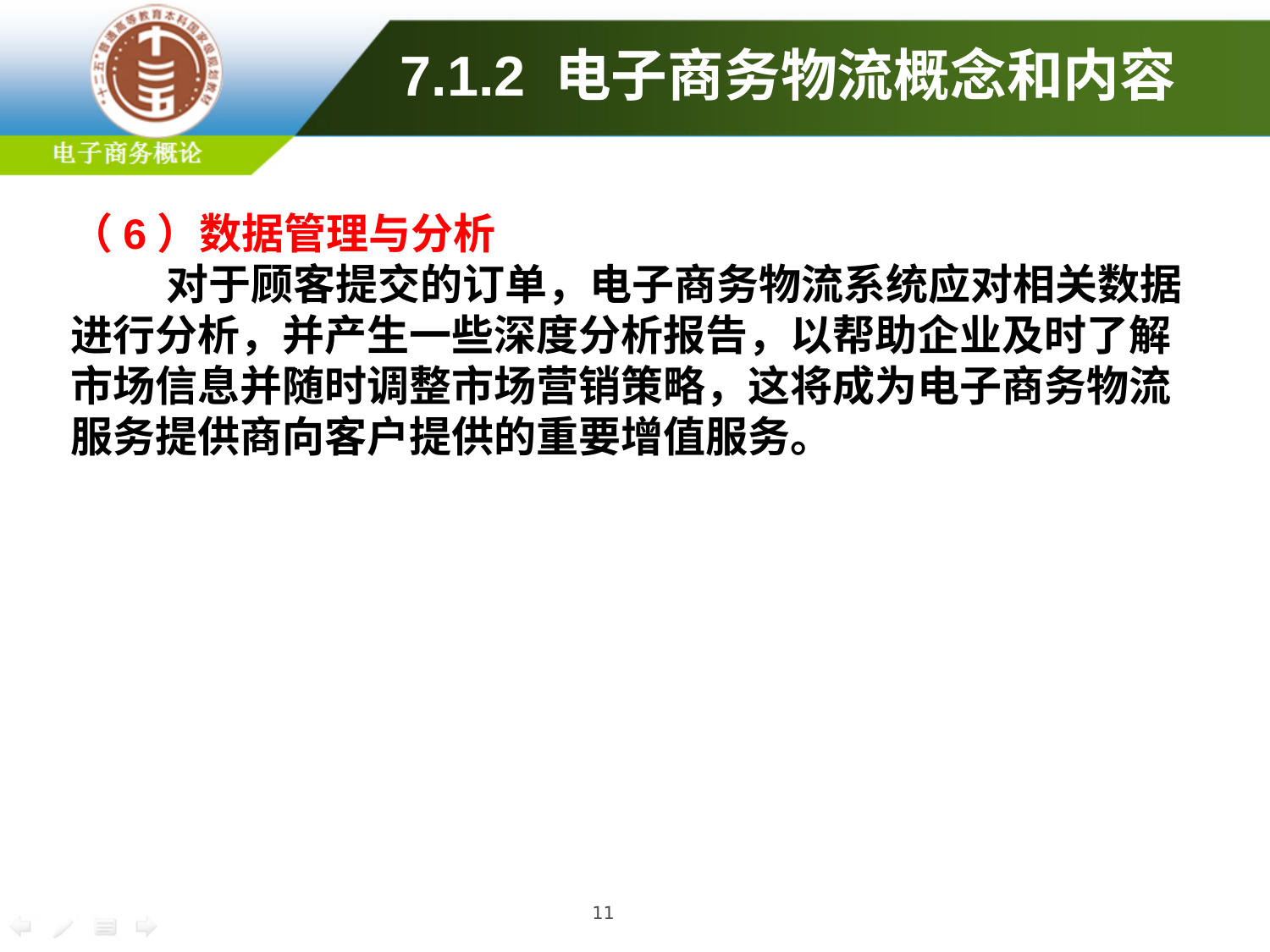

7.1.2 电子商务物流概念和内容
（6）数据管理与分析
         对于顾客提交的订单，电子商务物流系统应对相关数据进行分析，并产生一些深度分析报告，以帮助企业及时了解市场信息并随时调整市场营销策略，这将成为电子商务物流服务提供商向客户提供的重要增值服务。

11